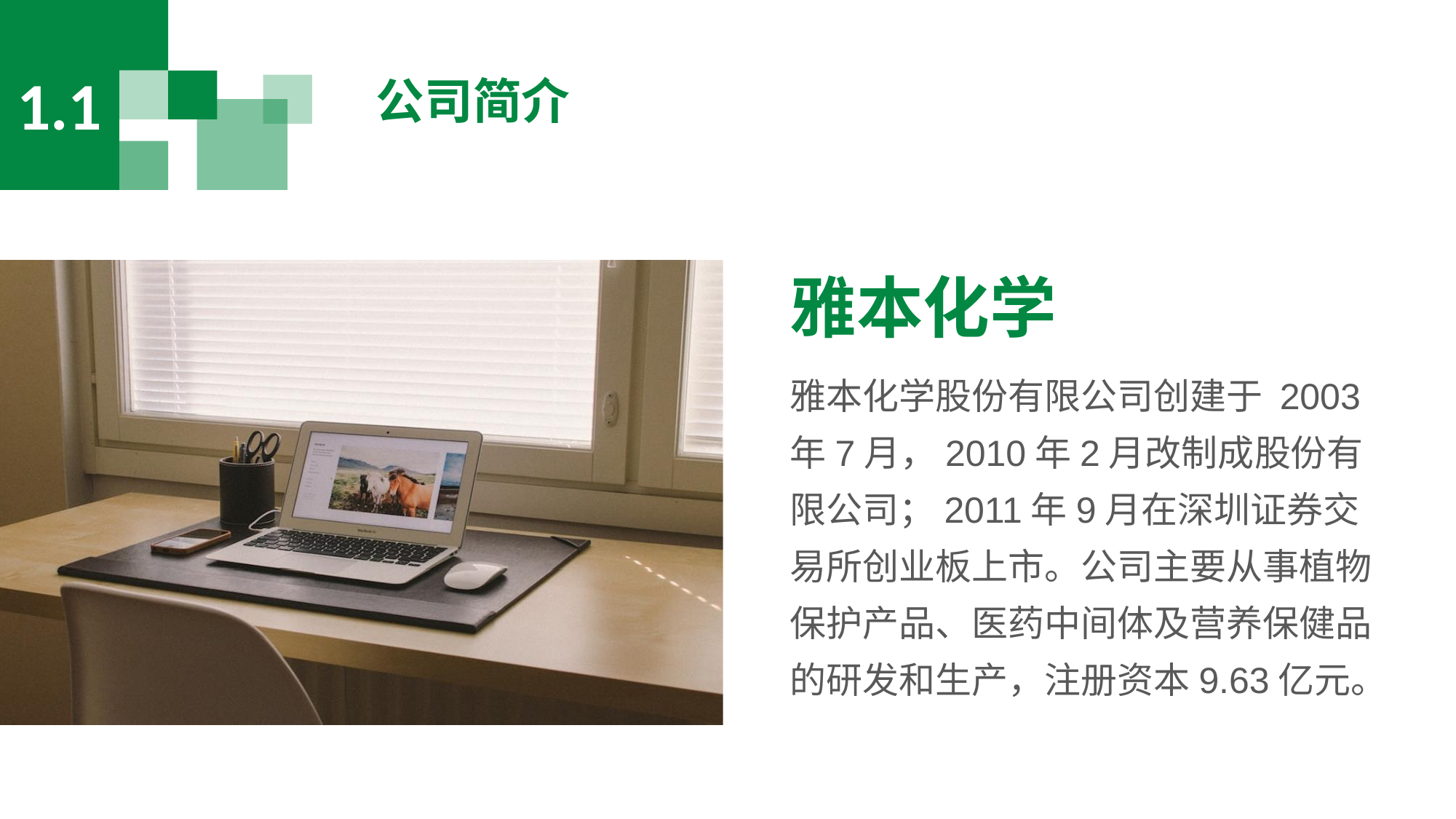

1.1
公司简介

雅本化学
雅本化学股份有限公司创建于 2003年7月，2010年2月改制成股份有限公司；2011年9月在深圳证券交易所创业板上市。公司主要从事植物保护产品、医药中间体及营养保健品的研发和生产，注册资本9.63亿元。